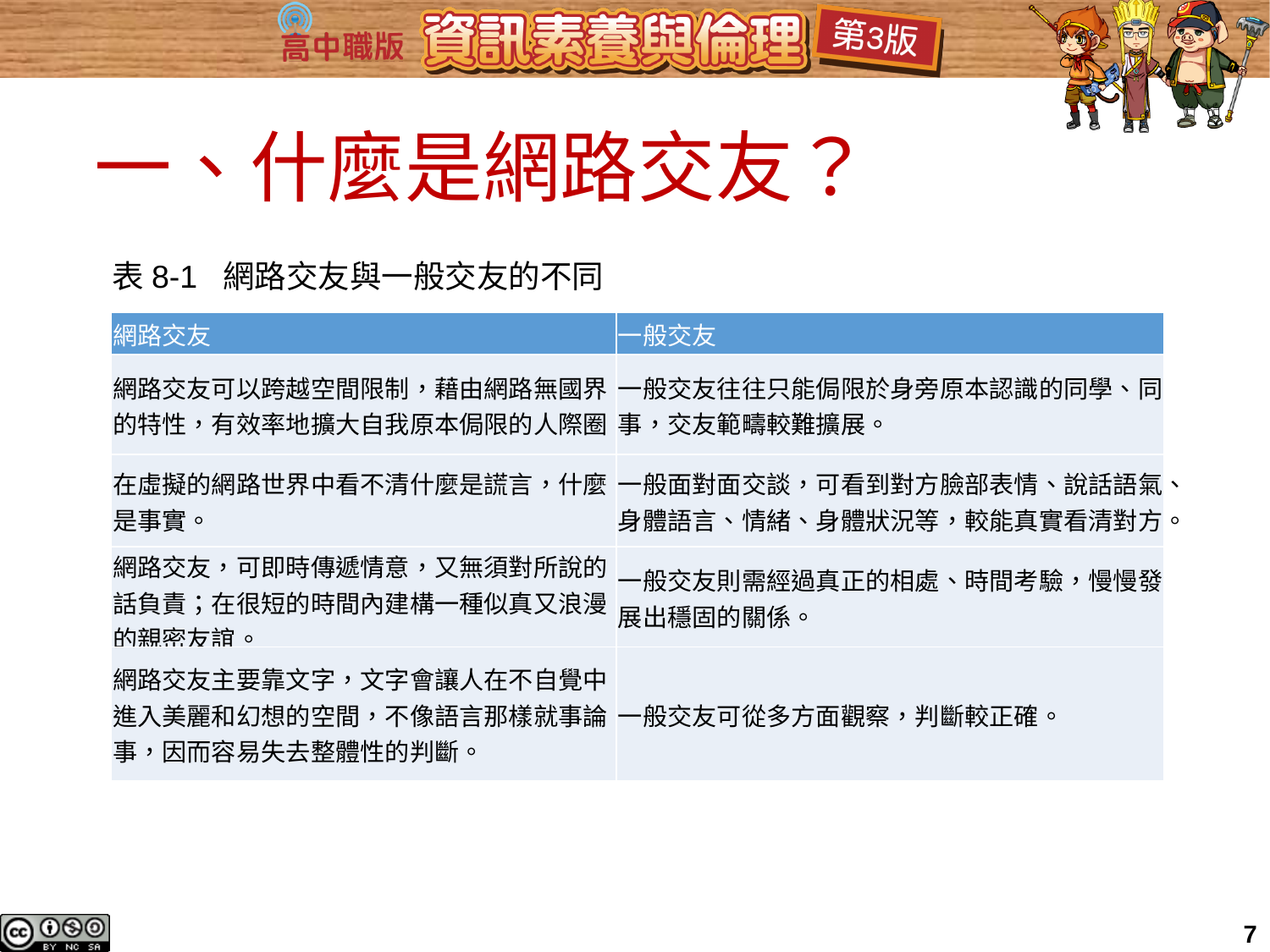

# 一、什麼是網路交友？
表8-1  網路交友與一般交友的不同
| 網路交友 | 一般交友 |
| --- | --- |
| 網路交友可以跨越空間限制，藉由網路無國界的特性，有效率地擴大自我原本侷限的人際圈。 | 一般交友往往只能侷限於身旁原本認識的同學、同事，交友範疇較難擴展。 |
| 在虛擬的網路世界中看不清什麼是謊言，什麼是事實。 | 一般面對面交談，可看到對方臉部表情、說話語氣、身體語言、情緒、身體狀況等，較能真實看清對方。 |
| 網路交友，可即時傳遞情意，又無須對所說的話負責；在很短的時間內建構一種似真又浪漫的親密友誼。 | 一般交友則需經過真正的相處、時間考驗，慢慢發展出穩固的關係。 |
| 網路交友主要靠文字，文字會讓人在不自覺中進入美麗和幻想的空間，不像語言那樣就事論事，因而容易失去整體性的判斷。 | 一般交友可從多方面觀察，判斷較正確。 |
7